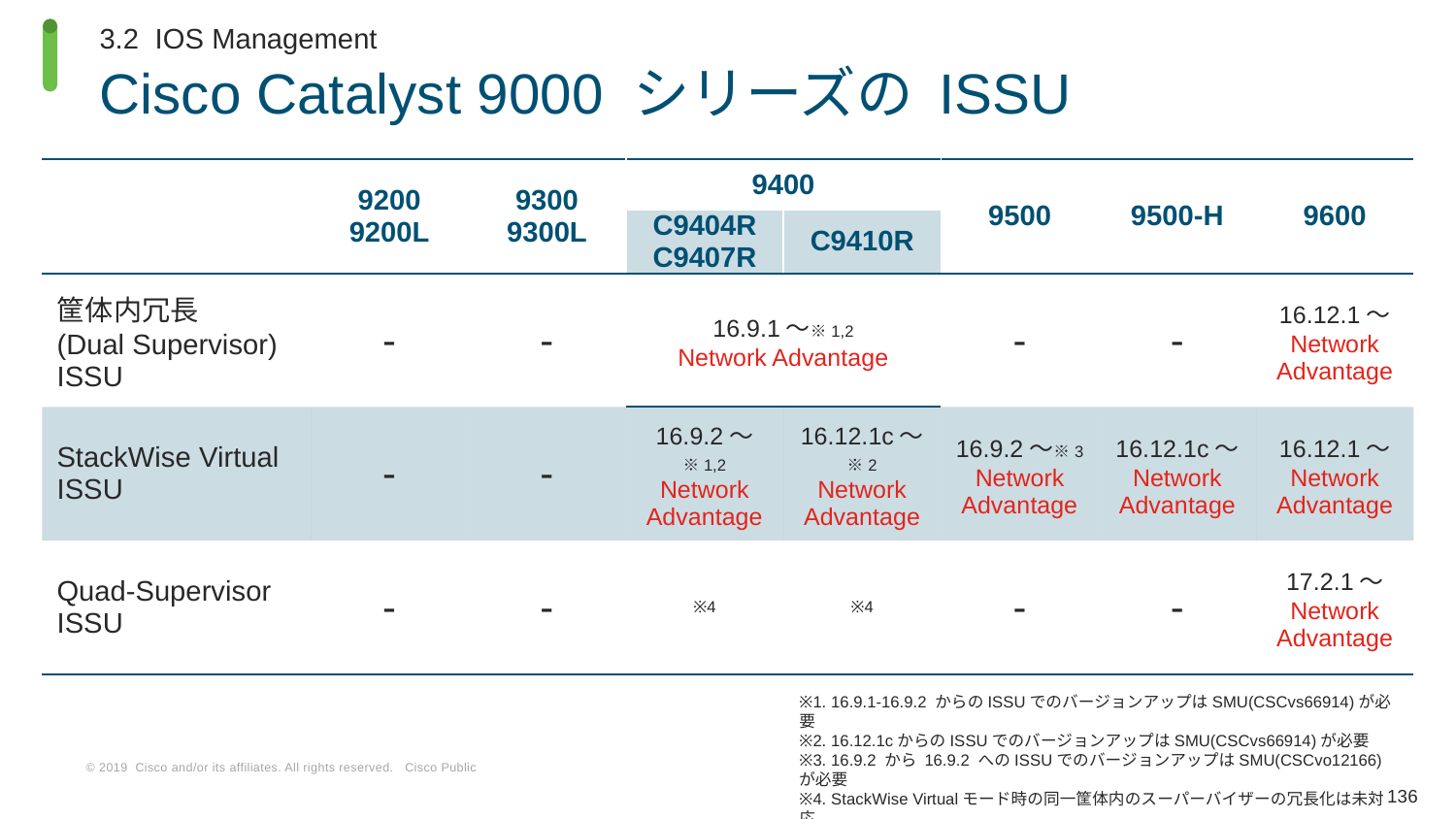

3.2  IOS Management
# Cisco Catalyst 9000 シリーズの ISSU
|  | 9200 9200L | 9300 9300L | 9400 |  | 9500 | 9500-H | 9600 |
| --- | --- | --- | --- | --- | --- | --- | --- |
|  |  |  | C9404R C9407R | C9410R |  |  |  |
| 筐体内冗長 (Dual Supervisor) ISSU | - | - | 16.9.1〜※1,2 Network Advantage |  | - | - | 16.12.1〜 Network Advantage |
| StackWise Virtual ISSU | - | - | 16.9.2〜※1,2 Network Advantage | 16.12.1c〜※2 Network Advantage | 16.9.2〜※3 Network Advantage | 16.12.1c〜 Network Advantage | 16.12.1〜 Network Advantage |
| Quad-Supervisor ISSU | - | - | ※4 | ※4 | - | - | 17.2.1〜 Network Advantage |
※1. 16.9.1-16.9.2 からのISSUでのバージョンアップはSMU(CSCvs66914)が必要
※2. 16.12.1cからのISSUでのバージョンアップはSMU(CSCvs66914)が必要
※3. 16.9.2 から 16.9.2 へのISSUでのバージョンアップはSMU(CSCvo12166)が必要
※4. StackWise Virtualモード時の同一筐体内のスーパーバイザーの冗長化は未対応
136